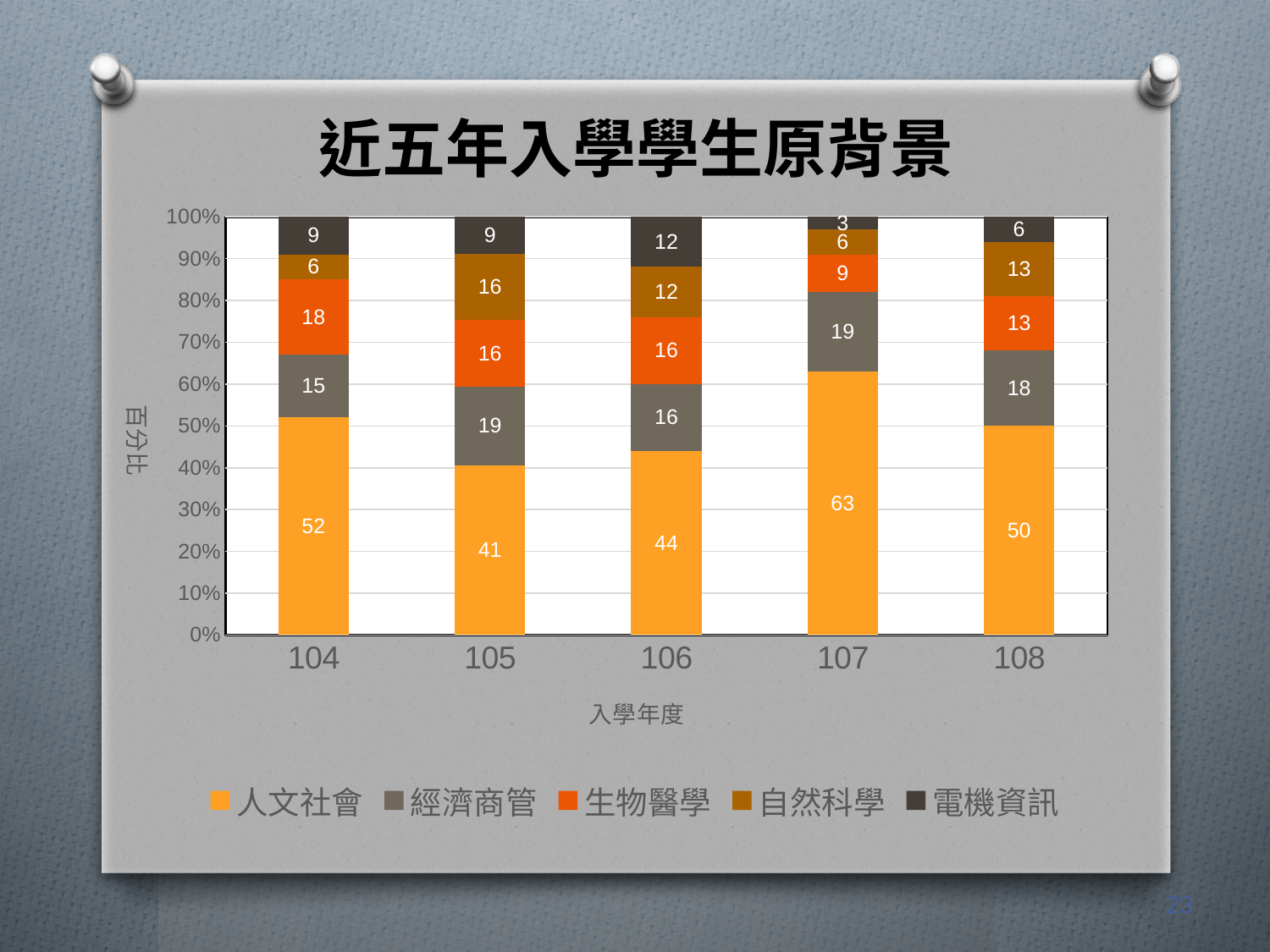

# 近五年入學學生原背景

### Chart

| Category | 人文社會 | 經濟商管 | 生物醫學 | 自然科學 | 電機資訊 |
|---|---|---|---|---|---|
| 104 | 52.0 | 15.0 | 18.0 | 6.0 | 9.0 |
| 105 | 41.0 | 19.0 | 16.0 | 16.0 | 9.0 |
| 106 | 44.0 | 16.0 | 16.0 | 12.0 | 12.0 |
| 107 | 63.0 | 19.0 | 9.0 | 6.0 | 3.0 |
| 108 | 50.0 | 18.0 | 13.0 | 13.0 | 6.0 |

### Chart

| Category |
|---|
23